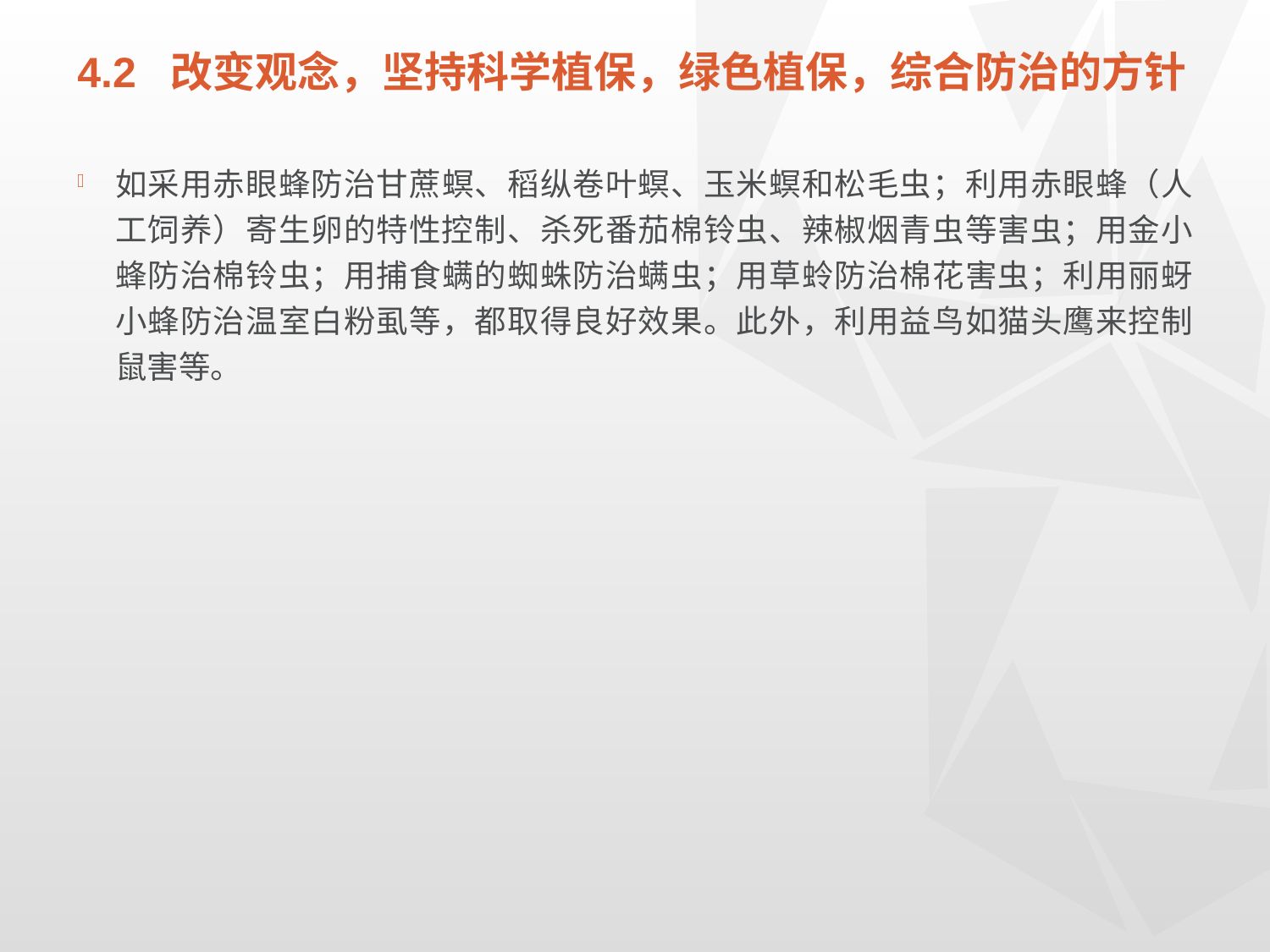

# 4.2  改变观念，坚持科学植保，绿色植保，综合防治的方针
如采用赤眼蜂防治甘蔗螟、稻纵卷叶螟、玉米螟和松毛虫；利用赤眼蜂（人工饲养）寄生卵的特性控制、杀死番茄棉铃虫、辣椒烟青虫等害虫；用金小蜂防治棉铃虫；用捕食螨的蜘蛛防治螨虫；用草蛉防治棉花害虫；利用丽蚜小蜂防治温室白粉虱等，都取得良好效果。此外，利用益鸟如猫头鹰来控制鼠害等。